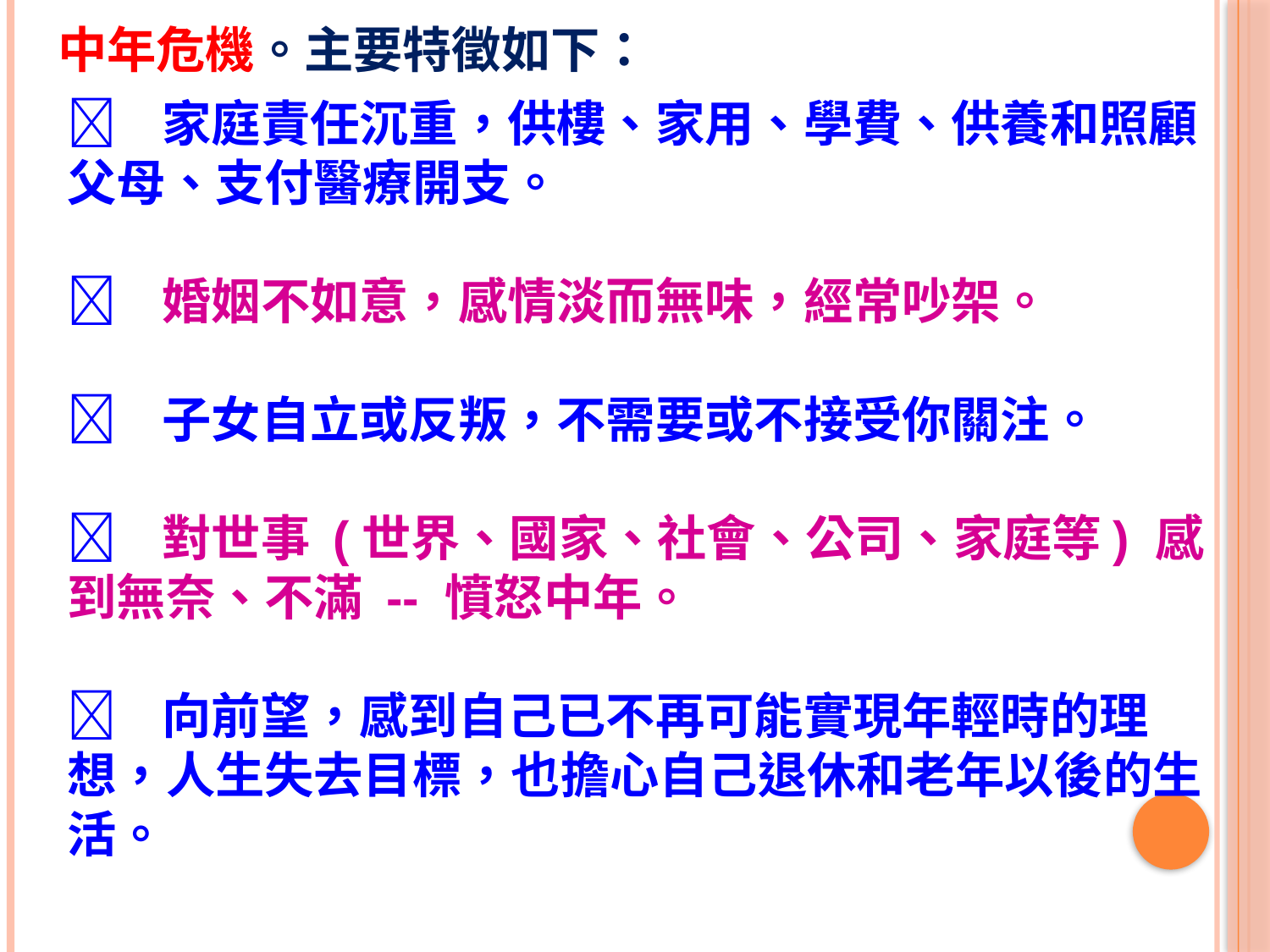

中年危機。主要特徵如下：
•   家庭責任沉重，供樓、家用、學費、供養和照顧父母、支付醫療開支。

•   婚姻不如意，感情淡而無味，經常吵架。

•   子女自立或反叛，不需要或不接受你關注。

•   對世事 (世界、國家、社會、公司、家庭等) 感到無奈、不滿 -- 憤怒中年。

•   向前望，感到自己已不再可能實現年輕時的理想，人生失去目標，也擔心自己退休和老年以後的生活。